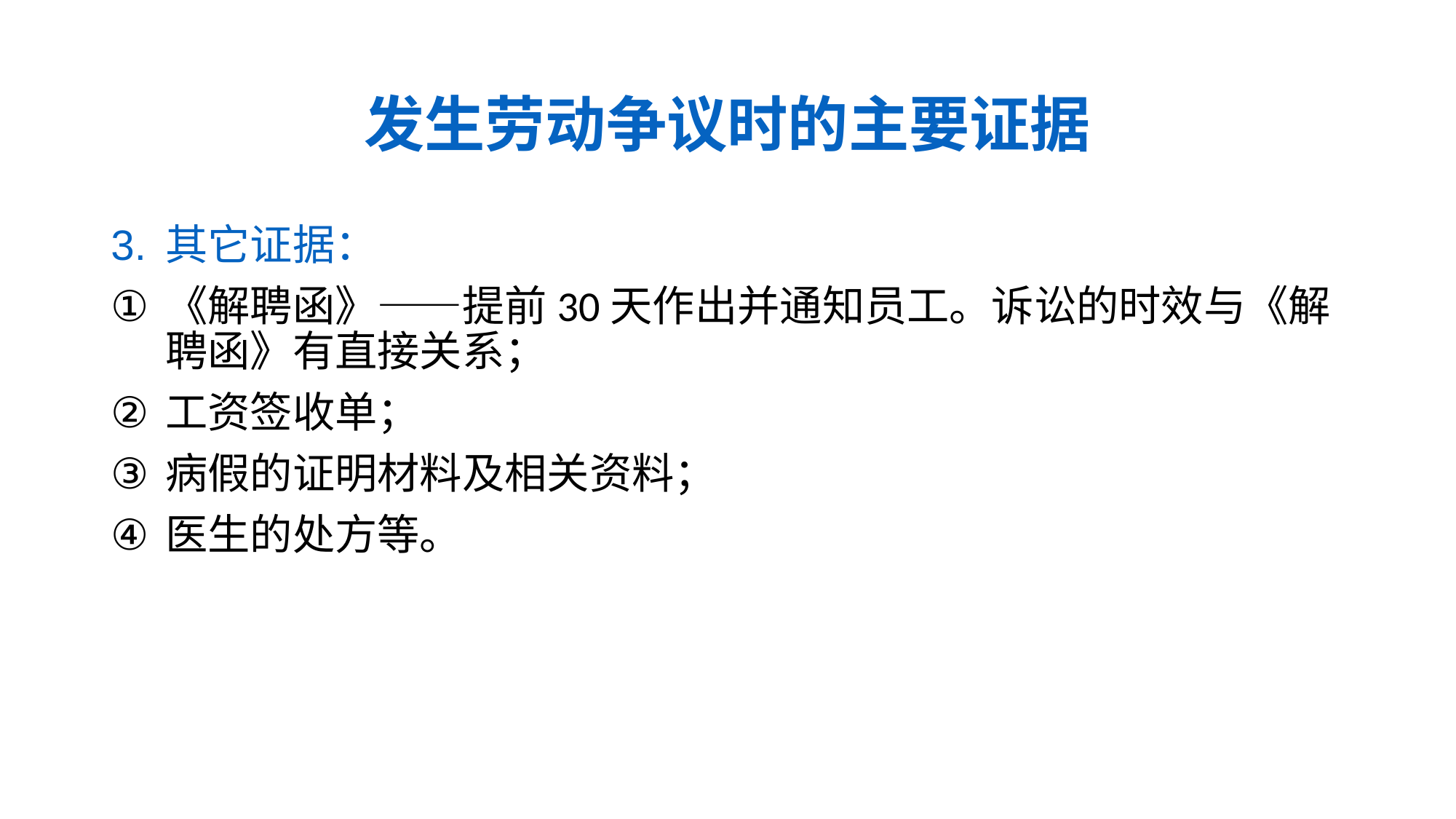

# 发生劳动争议时的主要证据
其它证据：
《解聘函》——提前30天作出并通知员工。诉讼的时效与《解聘函》有直接关系；
工资签收单；
病假的证明材料及相关资料；
医生的处方等。